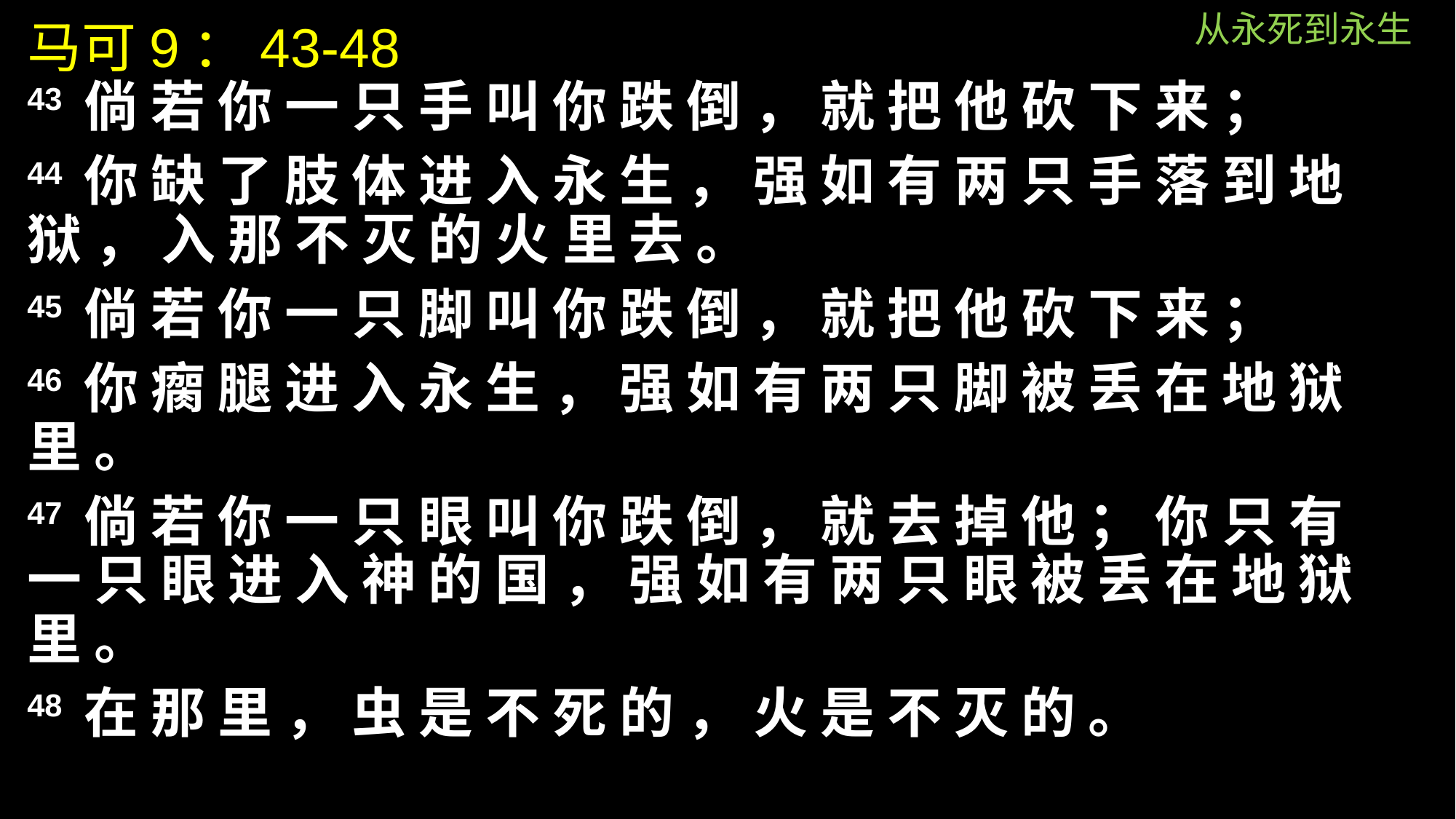

从永死到永生
马可9：43-48
43 倘 若 你 一 只 手 叫 你 跌 倒 ， 就 把 他 砍 下 来 ；
44 你 缺 了 肢 体 进 入 永 生 ， 强 如 有 两 只 手 落 到 地 狱 ， 入 那 不 灭 的 火 里 去 。
45 倘 若 你 一 只 脚 叫 你 跌 倒 ， 就 把 他 砍 下 来 ；
46 你 瘸 腿 进 入 永 生 ， 强 如 有 两 只 脚 被 丢 在 地 狱 里 。
47 倘 若 你 一 只 眼 叫 你 跌 倒 ， 就 去 掉 他 ； 你 只 有 一 只 眼 进 入 神 的 国 ， 强 如 有 两 只 眼 被 丢 在 地 狱 里 。
48 在 那 里 ， 虫 是 不 死 的 ， 火 是 不 灭 的 。